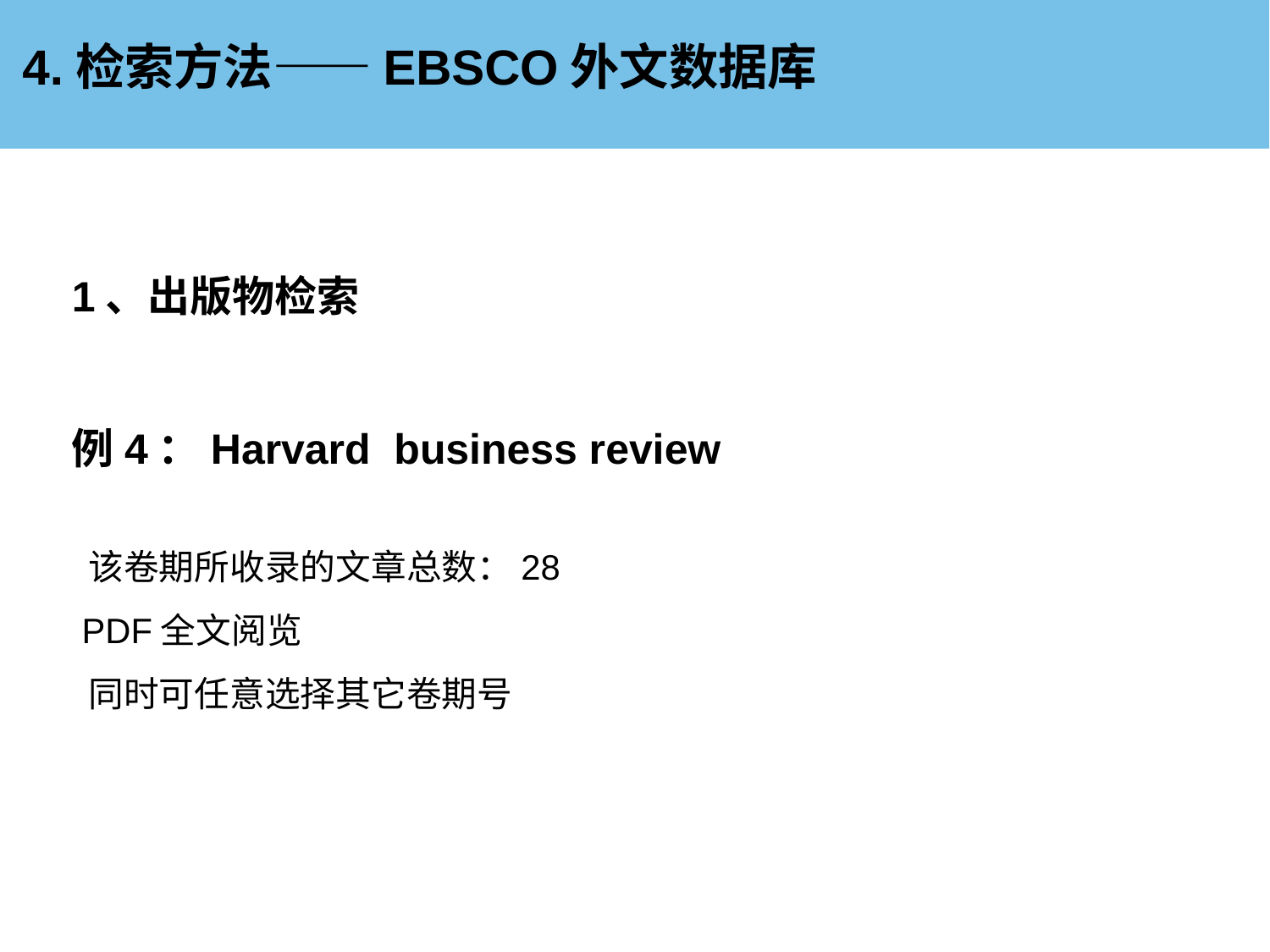

4.检索方法——EBSCO外文数据库
1、出版物检索

例4：Harvard  business review
此刊该卷期所收录的文章总数
 该卷期所收录的文章总数：28
 PDF全文阅览
 同时可任意选择其它卷期号